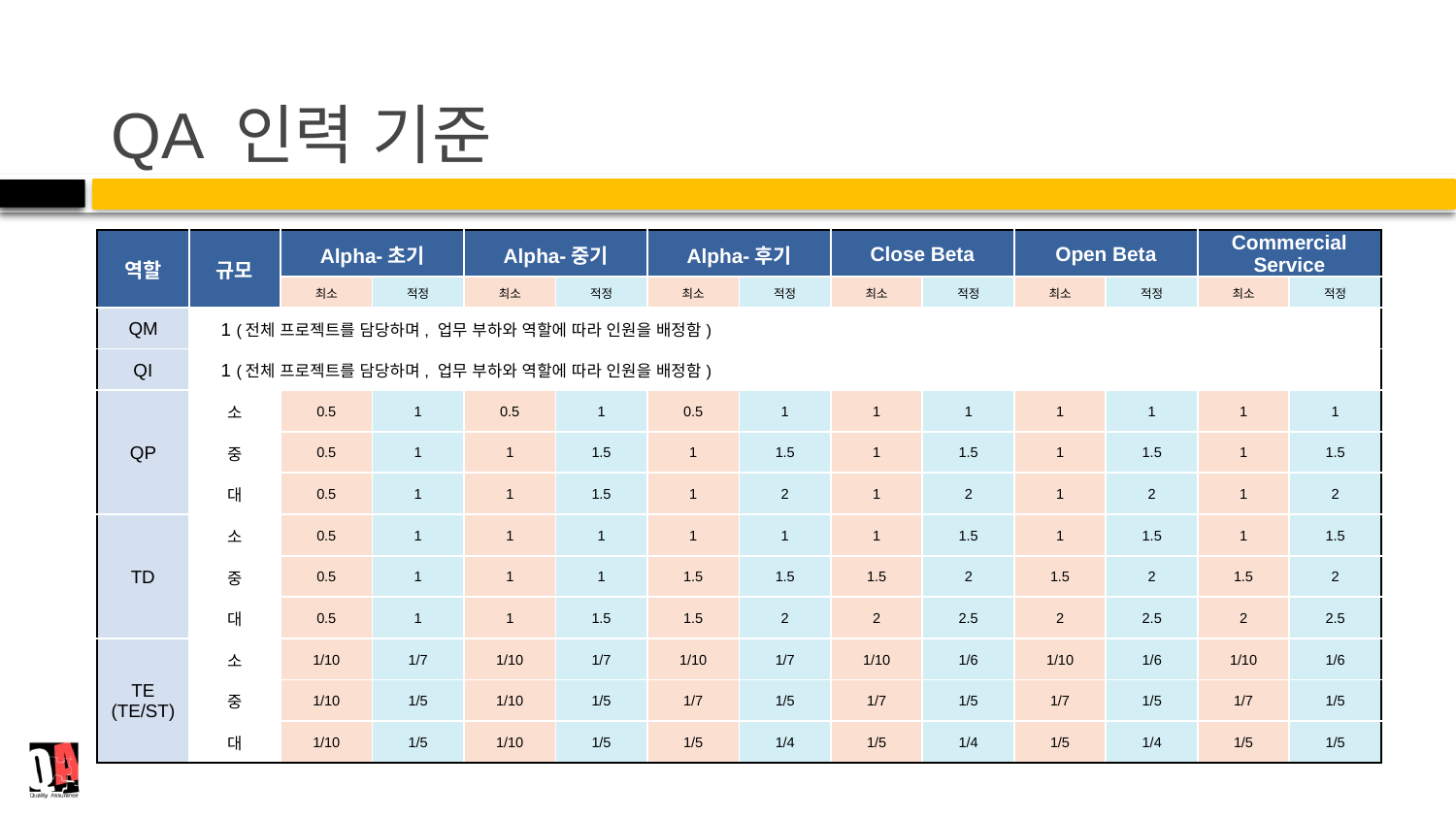

# QA 인력 기준
| 역할 | 규모 | Alpha-초기 |  | Alpha-중기 |  | Alpha-후기 |  | Close Beta |  | Open Beta |  | Commercial Service |  |
| --- | --- | --- | --- | --- | --- | --- | --- | --- | --- | --- | --- | --- | --- |
|  |  | 최소 | 적정 | 최소 | 적정 | 최소 | 적정 | 최소 | 적정 | 최소 | 적정 | 최소 | 적정 |
| QM | 1 (전체 프로젝트를 담당하며, 업무 부하와 역할에 따라 인원을 배정함) |  |  |  |  |  |  |  |  |  |  |  |  |
| QI | 1 (전체 프로젝트를 담당하며, 업무 부하와 역할에 따라 인원을 배정함) |  |  |  |  |  |  |  |  |  |  |  |  |
| QP | 소 | 0.5 | 1 | 0.5 | 1 | 0.5 | 1 | 1 | 1 | 1 | 1 | 1 | 1 |
|  | 중 | 0.5 | 1 | 1 | 1.5 | 1 | 1.5 | 1 | 1.5 | 1 | 1.5 | 1 | 1.5 |
|  | 대 | 0.5 | 1 | 1 | 1.5 | 1 | 2 | 1 | 2 | 1 | 2 | 1 | 2 |
| TD | 소 | 0.5 | 1 | 1 | 1 | 1 | 1 | 1 | 1.5 | 1 | 1.5 | 1 | 1.5 |
|  | 중 | 0.5 | 1 | 1 | 1 | 1.5 | 1.5 | 1.5 | 2 | 1.5 | 2 | 1.5 | 2 |
|  | 대 | 0.5 | 1 | 1 | 1.5 | 1.5 | 2 | 2 | 2.5 | 2 | 2.5 | 2 | 2.5 |
| TE (TE/ST) | 소 | 1/10 | 1/7 | 1/10 | 1/7 | 1/10 | 1/7 | 1/10 | 1/6 | 1/10 | 1/6 | 1/10 | 1/6 |
|  | 중 | 1/10 | 1/5 | 1/10 | 1/5 | 1/7 | 1/5 | 1/7 | 1/5 | 1/7 | 1/5 | 1/7 | 1/5 |
|  | 대 | 1/10 | 1/5 | 1/10 | 1/5 | 1/5 | 1/4 | 1/5 | 1/4 | 1/5 | 1/4 | 1/5 | 1/5 |